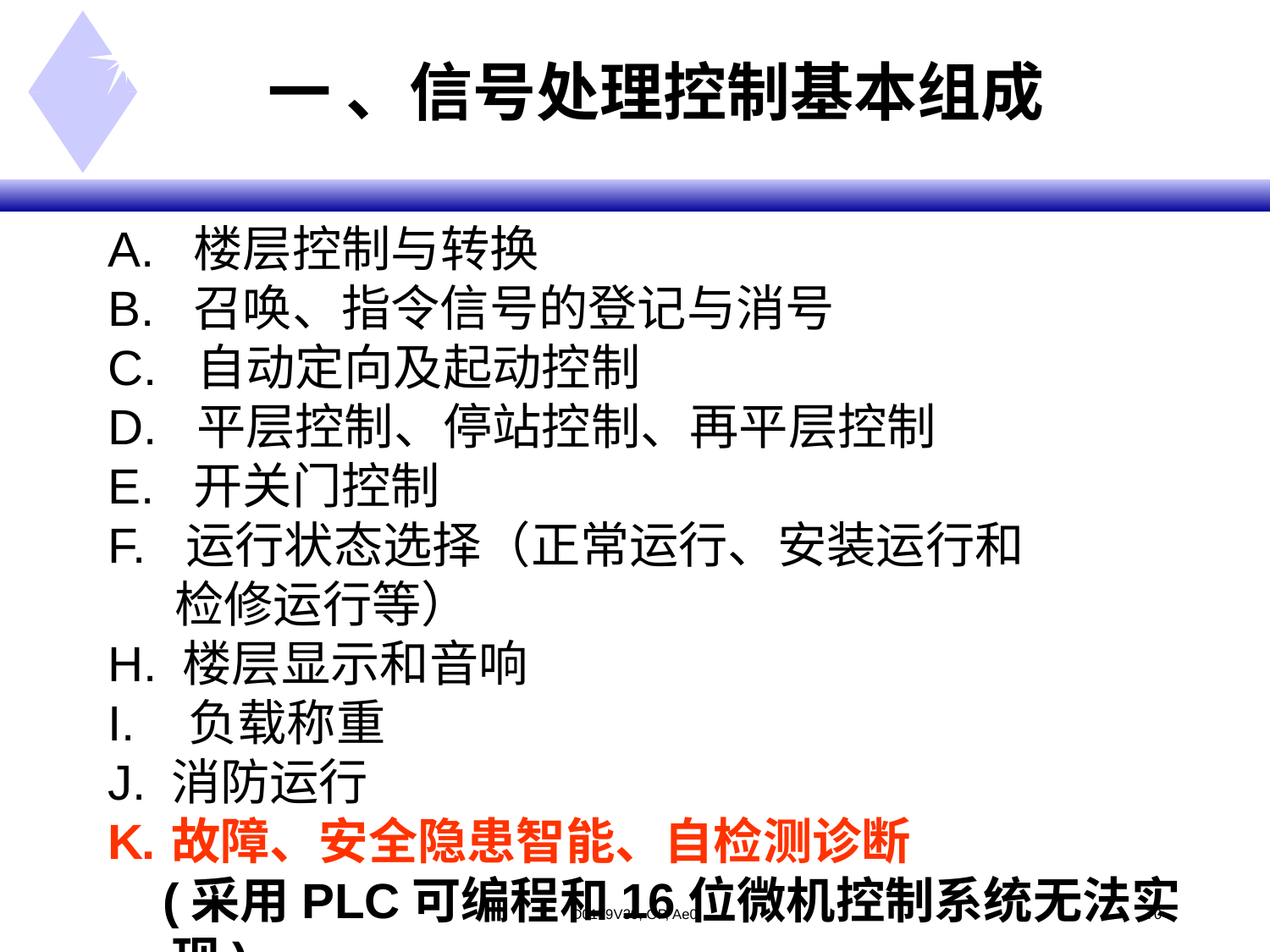

# 一 、信号处理控制基本组成
A.  楼层控制与转换
B.  召唤、指令信号的登记与消号
C.  自动定向及起动控制
D.  平层控制、停站控制、再平层控制
E.  开关门控制
F.  运行状态选择（正常运行、安装运行和
     检修运行等）
H. 楼层显示和音响
I.   负载称重
消防运行
故障、安全隐患智能、自检测诊断
    (采用PLC可编程和16位微机控制系统无法实现)
D0179V30, OP, Ae0
70